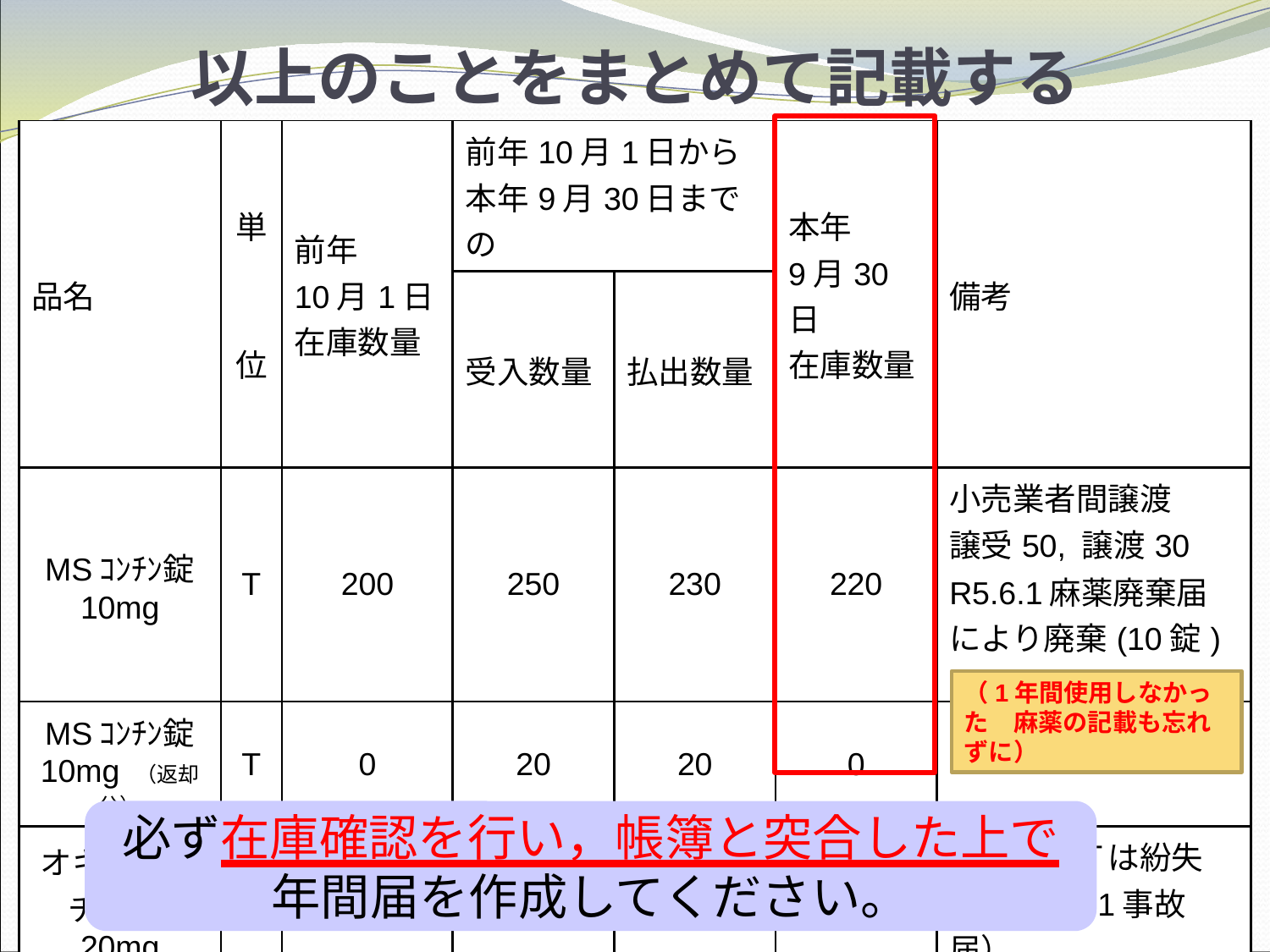

以上のことをまとめて記載する

| 品名 | 単　　位 | 前年 10月1日 在庫数量 | 前年10月1日から 本年9月30日までの |  | 本年 9月30日 在庫数量 | 備考 |
| --- | --- | --- | --- | --- | --- | --- |
|  |  |  | 受入数量 | 払出数量 |  |  |
| MSｺﾝﾁﾝ錠 10mg | T | 200 | 250 | 230 | 220 | 小売業者間譲渡 譲受50, 譲渡30 R5.6.1麻薬廃棄届により廃棄(10錠) |
| MSｺﾝﾁﾝ錠 10mg （返却分） | T | 0 | 20 | 20 | 0 |  |
| オキシコンチン錠20mg | T | 10 | 40 | 36 | 14 | 払出中１Ｔは紛失 （R4.11.1事故届） |
| フェントステープ8mg | 枚 | 7 | 0 | 0 | 7 |  |
（1年間使用しなかった　麻薬の記載も忘れずに）
必ず在庫確認を行い，帳簿と突合した上で
年間届を作成してください。
48